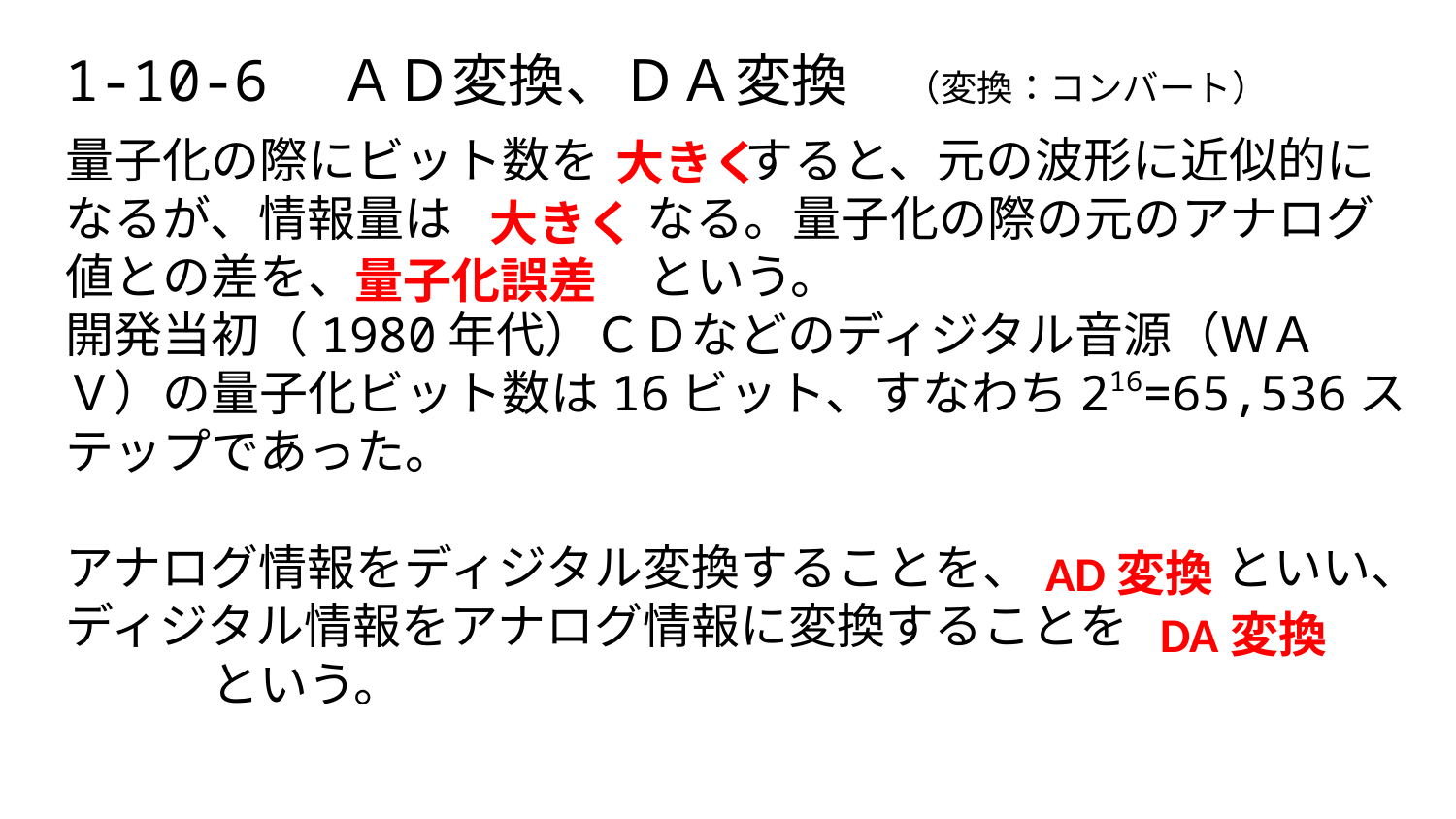

1-10-6　ＡＤ変換、ＤＡ変換　（変換：コンバート）
量子化の際にビット数を　　　すると、元の波形に近似的になるが、情報量は　　　　なる。量子化の際の元のアナログ値との差を、　　　　　　という。
開発当初（1980年代）ＣＤなどのディジタル音源（ＷＡＶ）の量子化ビット数は16ビット、すなわち216=65,536ステップであった。

アナログ情報をディジタル変換することを、　　　　といい、ディジタル情報をアナログ情報に変換することを　　　　　　　　という。
大きく
大きく
量子化誤差
AD変換
DA変換